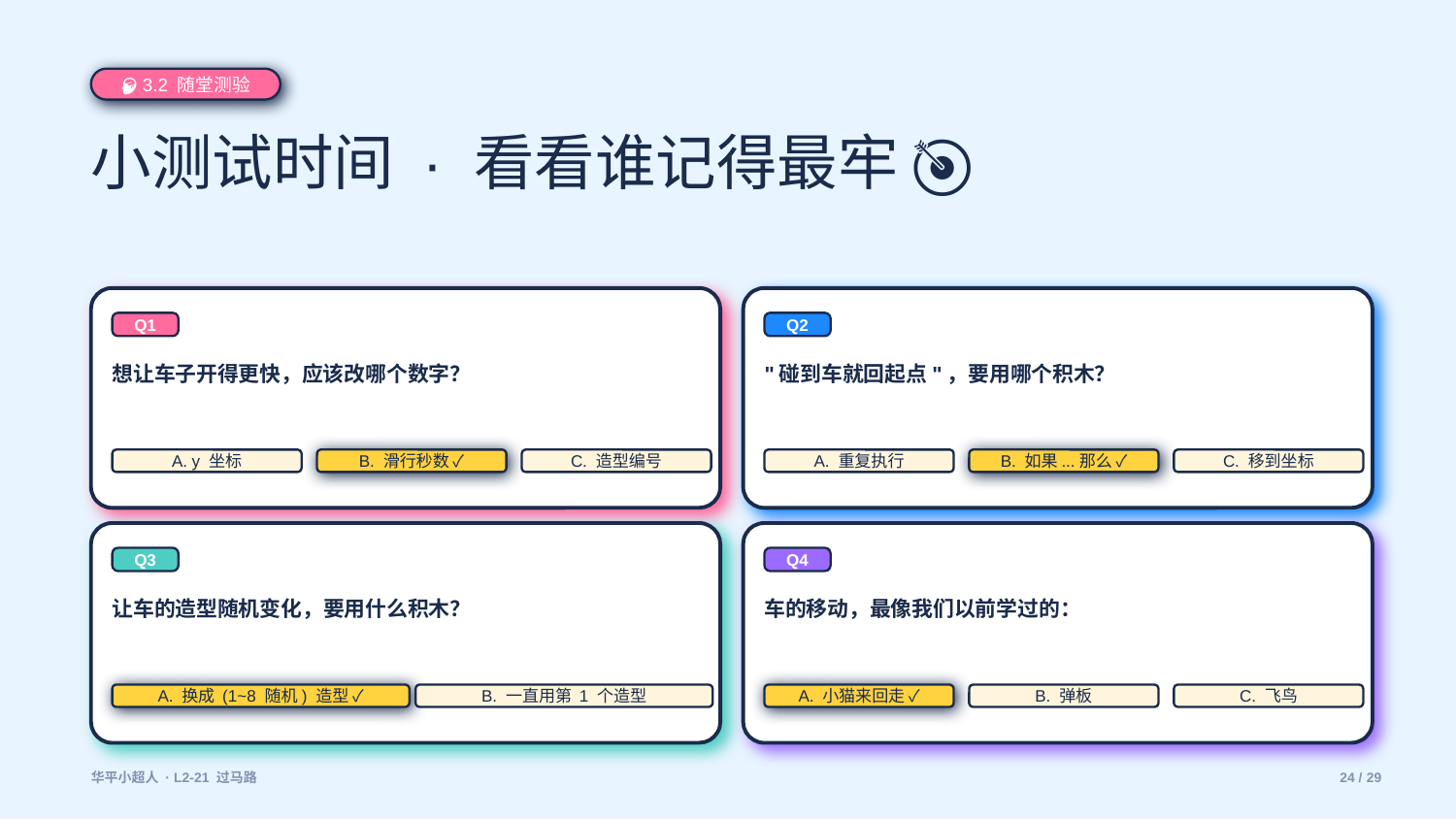

🧠 3.2 随堂测验
小测试时间 · 看看谁记得最牢 🎯

Q1
Q2
想让车子开得更快，应该改哪个数字？
"碰到车就回起点"，要用哪个积木？
A. y 坐标
B. 滑行秒数 ✓
C. 造型编号
A. 重复执行
B. 如果...那么 ✓
C. 移到坐标

Q3
Q4
让车的造型随机变化，要用什么积木？
车的移动，最像我们以前学过的：
A. 换成 (1~8 随机) 造型 ✓
B. 一直用第 1 个造型
A. 小猫来回走 ✓
B. 弹板
C. 飞鸟
华平小超人 · L2-21 过马路
24 / 29